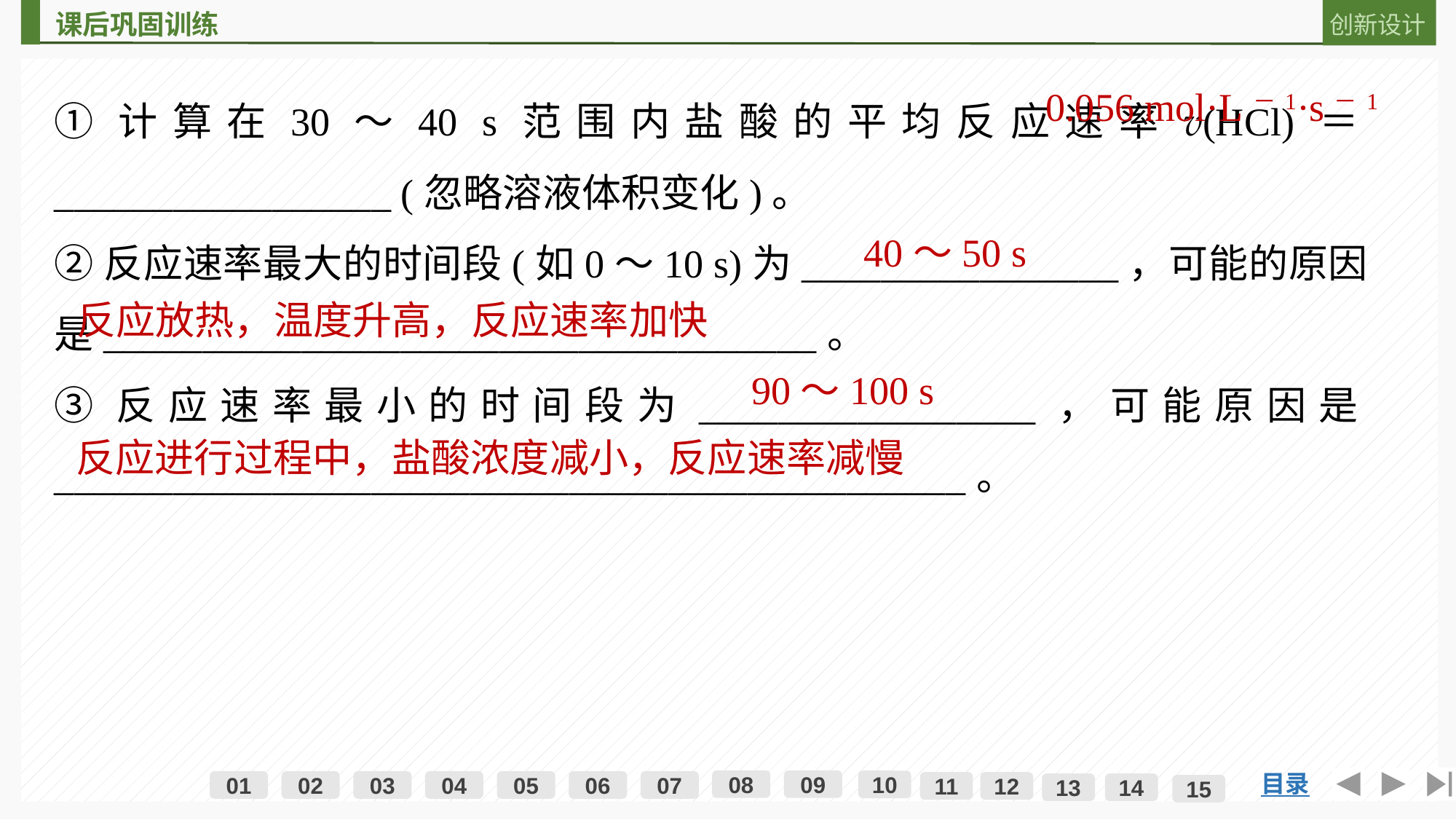

①计算在30～40 s范围内盐酸的平均反应速率v(HCl)＝_________________ (忽略溶液体积变化)。
②反应速率最大的时间段(如0～10 s)为________________，可能的原因是____________________________________。
③反应速率最小的时间段为_________________，可能原因是______________________________________________。
0.056 mol·L－1·s－1
40～50 s
反应放热，温度升高，反应速率加快
90～100 s
反应进行过程中，盐酸浓度减小，反应速率减慢